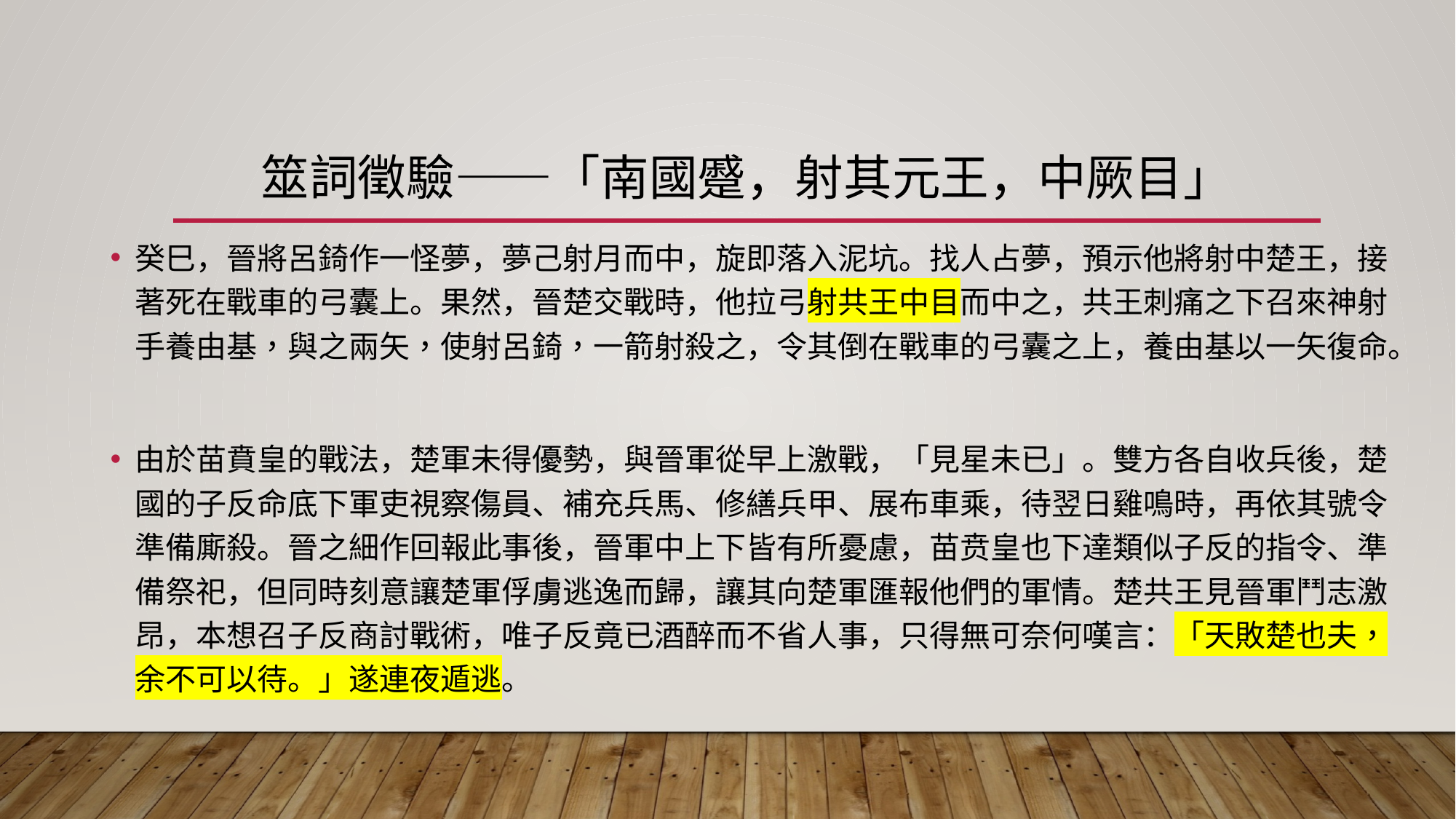

# 筮詞徵驗——「南國蹙，射其元王，中厥目」
癸巳，晉將呂錡作一怪夢，夢己射月而中，旋即落入泥坑。找人占夢，預示他將射中楚王，接著死在戰車的弓囊上。果然，晉楚交戰時，他拉弓射共王中目而中之，共王刺痛之下召來神射手養由基，與之兩矢，使射呂錡，一箭射殺之，令其倒在戰車的弓囊之上，養由基以一矢復命。

由於苗賁皇的戰法，楚軍未得優勢，與晉軍從早上激戰，「見星未已」。雙方各自收兵後，楚國的子反命底下軍吏視察傷員、補充兵馬、修繕兵甲、展布車乘，待翌日雞鳴時，再依其號令準備廝殺。晉之細作回報此事後，晉軍中上下皆有所憂慮，苗贲皇也下達類似子反的指令、準備祭祀，但同時刻意讓楚軍俘虜逃逸而歸，讓其向楚軍匯報他們的軍情。楚共王見晉軍鬥志激昂，本想召子反商討戰術，唯子反竟已酒醉而不省人事，只得無可奈何嘆言：「天敗楚也夫，余不可以待。」遂連夜遁逃。